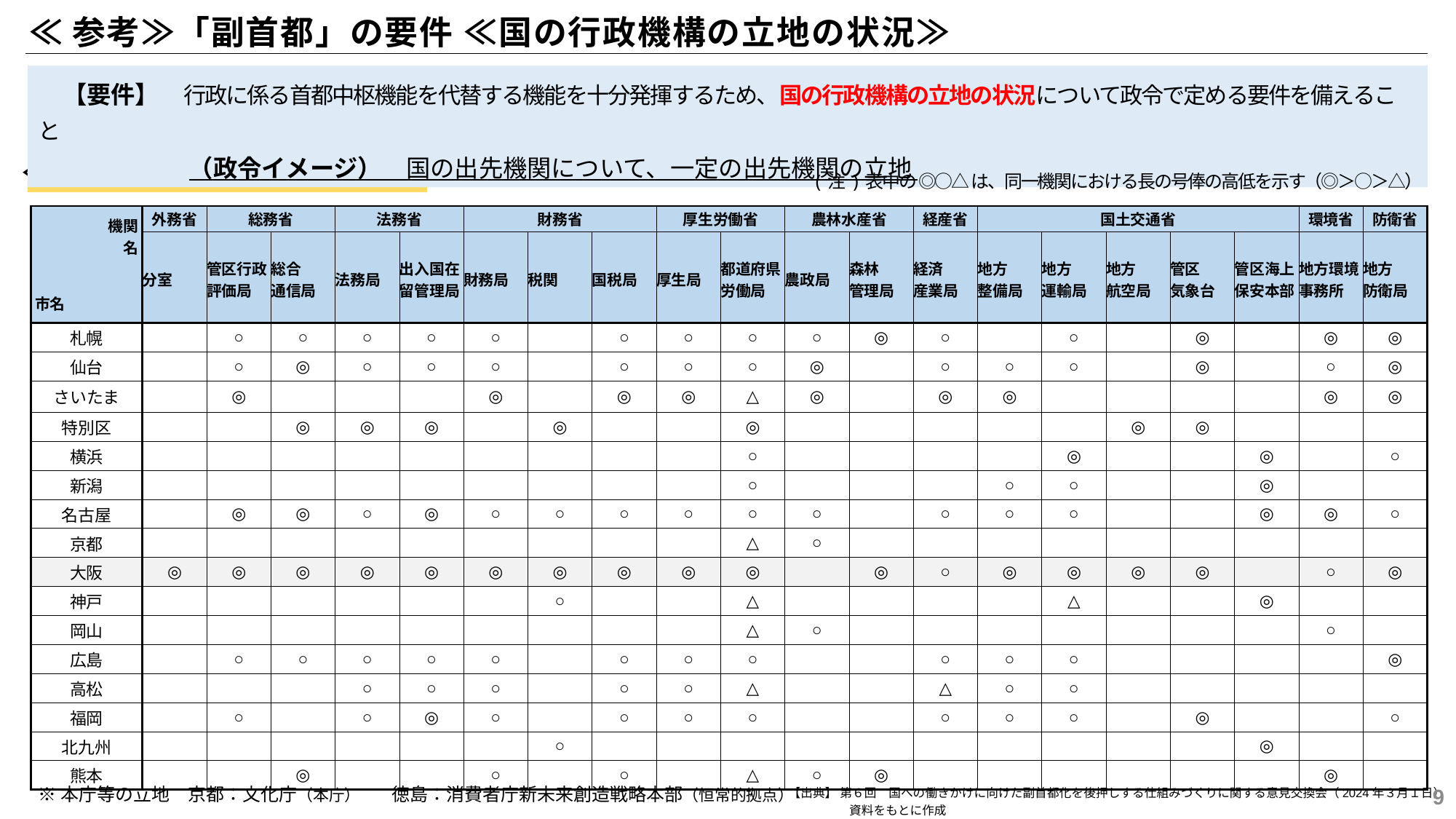

≪参考≫「副首都」の要件 ≪国の行政機構の立地の状況≫
　【要件】　行政に係る首都中枢機能を代替する機能を十分発揮するため、国の行政機構の立地の状況について政令で定める要件を備えること
　　　　　　 （政令イメージ）　国の出先機関について、一定の出先機関の立地
≪国出先機関の配置と長の号俸≫
(注)表中の ◎○△ は、同一機関における長の号俸の高低を示す（◎＞○＞△）

| 機関 名 市名 | 外務省 | 総務省 |  | 法務省 |  | 財務省 |  |  | 厚生労働省 |  | 農林水産省 |  | 経産省 | 国土交通省 | 国土交通省 |  |  |  | 環境省 | 防衛省 |
| --- | --- | --- | --- | --- | --- | --- | --- | --- | --- | --- | --- | --- | --- | --- | --- | --- | --- | --- | --- | --- |
|  | 分室 | 管区行政評価局 | 総合 通信局 | 法務局 | 出入国在留管理局 | 財務局 | 税関 | 国税局 | 厚生局 | 都道府県労働局 | 農政局 | 森林 管理局 | 経済 産業局 | 地方 整備局 | 地方 運輸局 | 地方 航空局 | 管区 気象台 | 管区海上保安本部 | 地方環境事務所 | 地方 防衛局 |
| 札幌 |  | ○ | ○ | ○ | ○ | ○ |  | ○ | ○ | ○ | ○ | ◎ | ○ |  | ○ |  | ◎ |  | ◎ | ◎ |
| 仙台 |  | ○ | ◎ | ○ | ○ | ○ |  | ○ | ○ | ○ | ◎ |  | ○ | ○ | ○ |  | ◎ |  | ○ | ◎ |
| さいたま |  | ◎ |  |  |  | ◎ |  | ◎ | ◎ | △ | ◎ |  | ◎ | ◎ |  |  |  |  | ◎ | ◎ |
| 特別区 |  |  | ◎ | ◎ | ◎ |  | ◎ |  |  | ◎ |  |  |  |  |  | ◎ | ◎ |  |  |  |
| 横浜 |  |  |  |  |  |  |  |  |  | ○ |  |  |  |  | ◎ |  |  | ◎ |  | ○ |
| 新潟 |  |  |  |  |  |  |  |  |  | ○ |  |  |  | ○ | ○ |  |  | ◎ |  |  |
| 名古屋 |  | ◎ | ◎ | ○ | ◎ | ○ | ○ | ○ | ○ | ○ | ○ |  | ○ | ○ | ○ |  |  | ◎ | ◎ | ○ |
| 京都 |  |  |  |  |  |  |  |  |  | △ | ○ |  |  |  |  |  |  |  |  |  |
| 大阪 | ◎ | ◎ | ◎ | ◎ | ◎ | ◎ | ◎ | ◎ | ◎ | ◎ |  | ◎ | ○ | ◎ | ◎ | ◎ | ◎ |  | ○ | ◎ |
| 神戸 |  |  |  |  |  |  | ○ |  |  | △ |  |  |  |  | △ |  |  | ◎ |  |  |
| 岡山 |  |  |  |  |  |  |  |  |  | △ | ○ |  |  |  |  |  |  |  | ○ |  |
| 広島 |  | ○ | ○ | ○ | ○ | ○ |  | ○ | ○ | ○ |  |  | ○ | ○ | ○ |  |  |  |  | ◎ |
| 高松 |  |  |  | ○ | ○ | ○ |  | ○ | ○ | △ |  |  | △ | ○ | ○ |  |  |  |  |  |
| 福岡 |  | ○ |  | ○ | ◎ | ○ |  | ○ | ○ | ○ |  |  | ○ | ○ | ○ |  | ◎ |  |  | ○ |
| 北九州 |  |  |  |  |  |  | ○ |  |  |  |  |  |  |  |  |  |  | ◎ |  |  |
| 熊本 |  |  | ◎ |  |  | ○ |  | ○ |  | △ | ○ | ◎ |  |  |  |  |  |  | ◎ |  |
9
【出典】 第６回　国への働きかけに向けた副首都化を後押しする仕組みづくりに関する意見交換会（2024年３月１日）
　　　　　資料をもとに作成
※本庁等の立地　京都：文化庁（本庁）　　徳島：消費者庁新未来創造戦略本部（恒常的拠点）